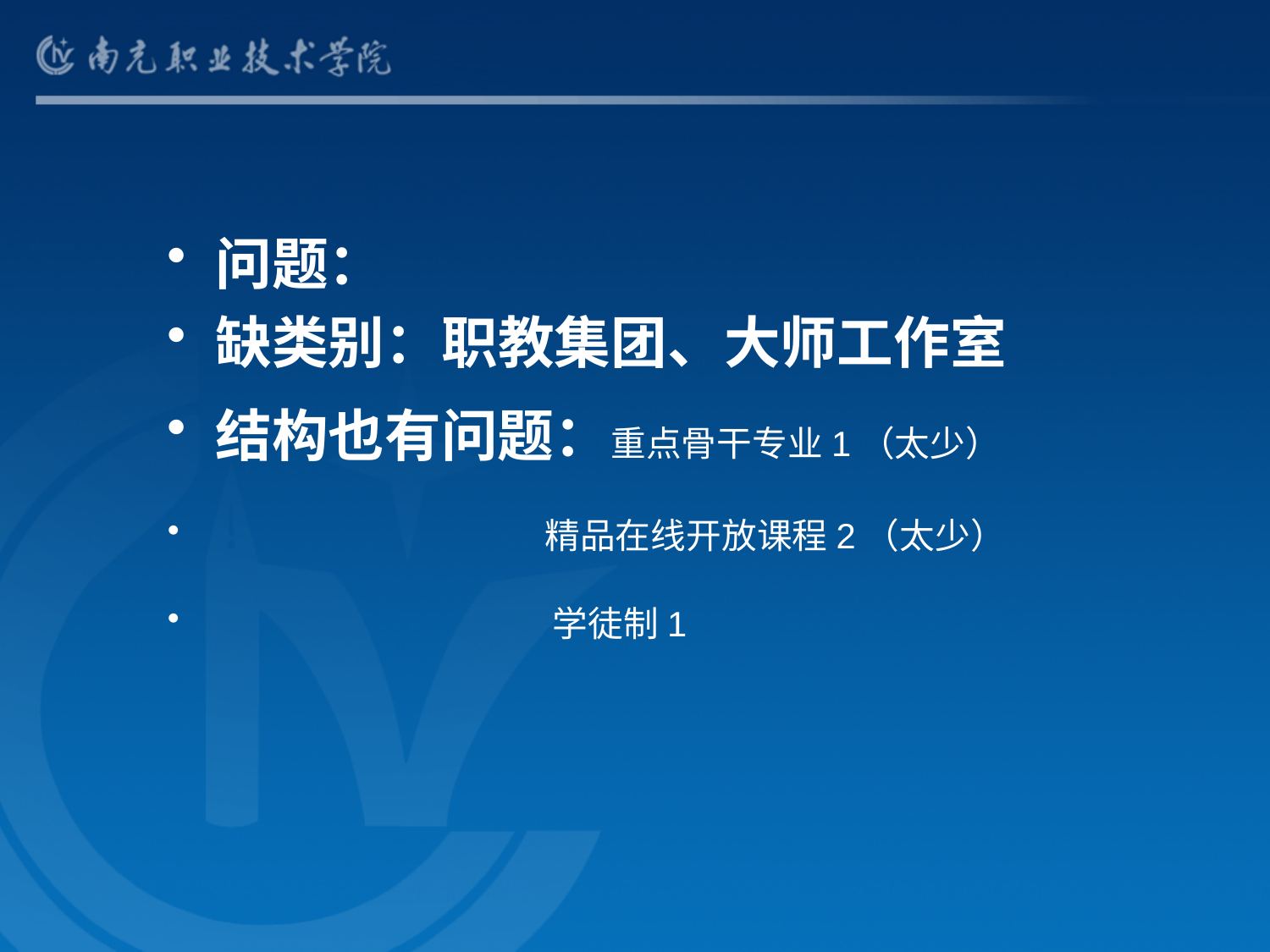

#
问题：
缺类别：职教集团、大师工作室
结构也有问题：重点骨干专业1（太少）
                                         精品在线开放课程2（太少）
                                          学徒制1